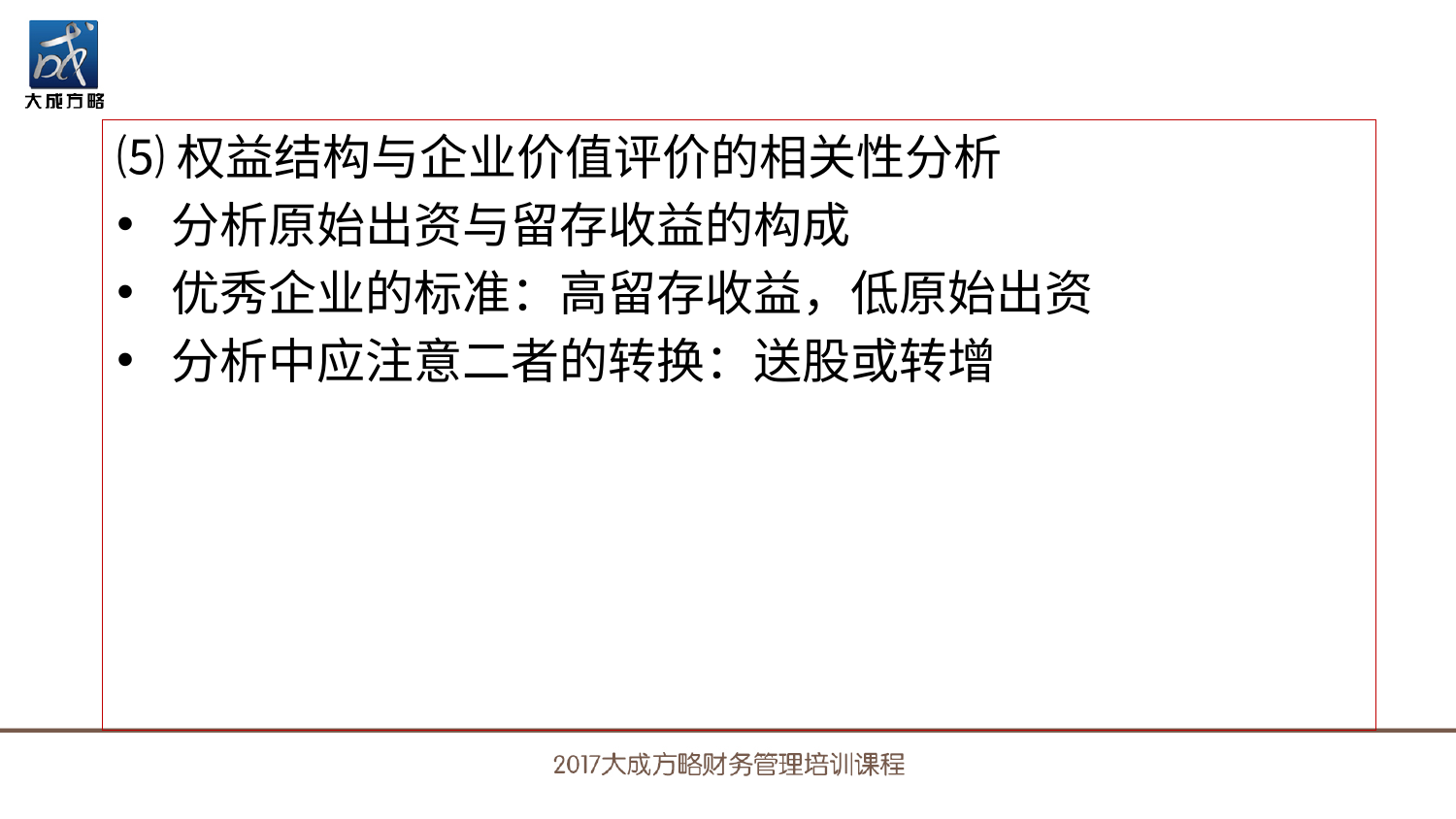

⑸权益结构与企业价值评价的相关性分析
分析原始出资与留存收益的构成
优秀企业的标准：高留存收益，低原始出资
分析中应注意二者的转换：送股或转增